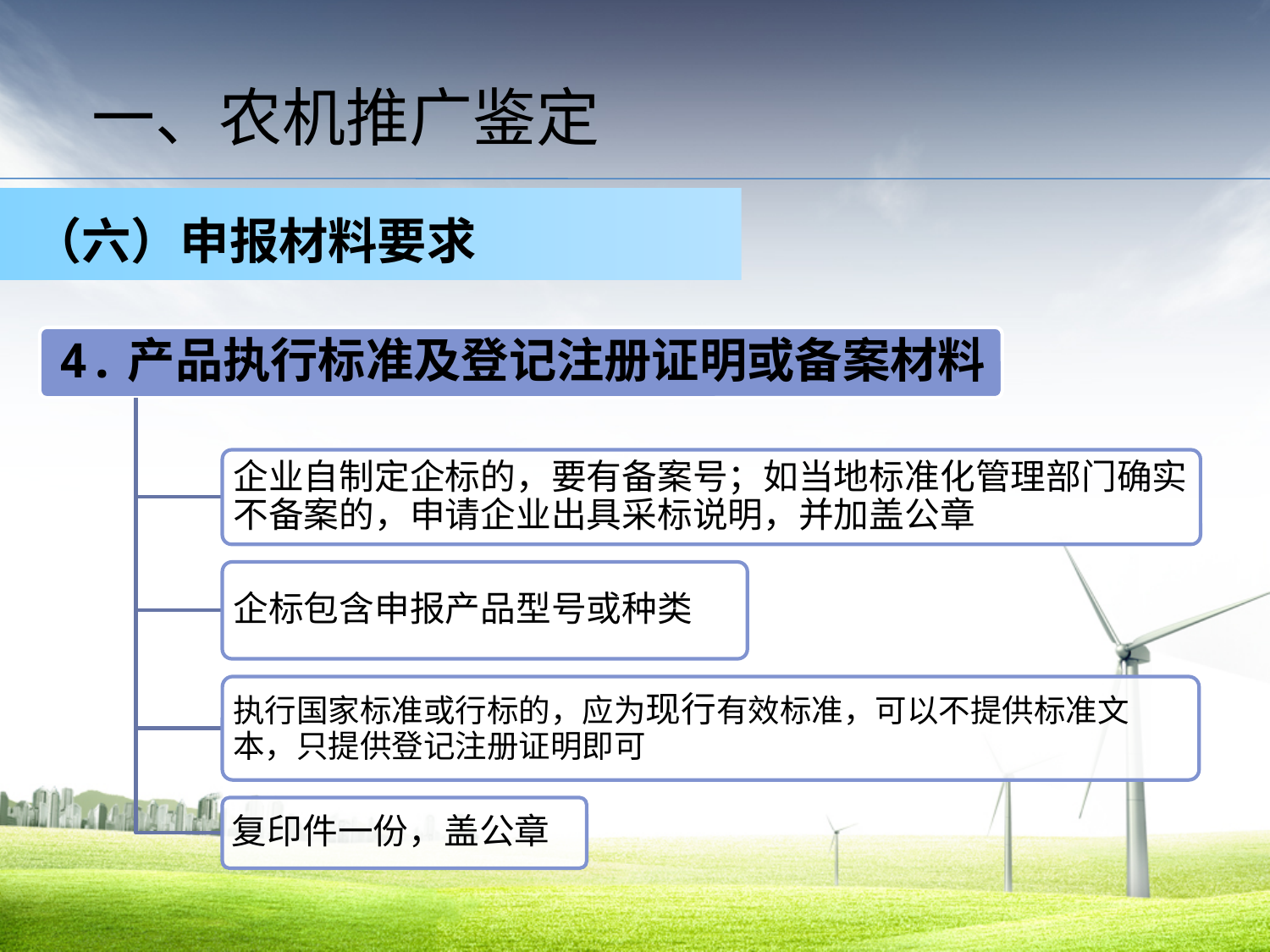

一、农机推广鉴定

（六）申报材料要求
4.产品执行标准及登记注册证明或备案材料
企业自制定企标的，要有备案号；如当地标准化管理部门确实不备案的，申请企业出具采标说明，并加盖公章
企标包含申报产品型号或种类
执行国家标准或行标的，应为现行有效标准，可以不提供标准文本，只提供登记注册证明即可
复印件一份，盖公章